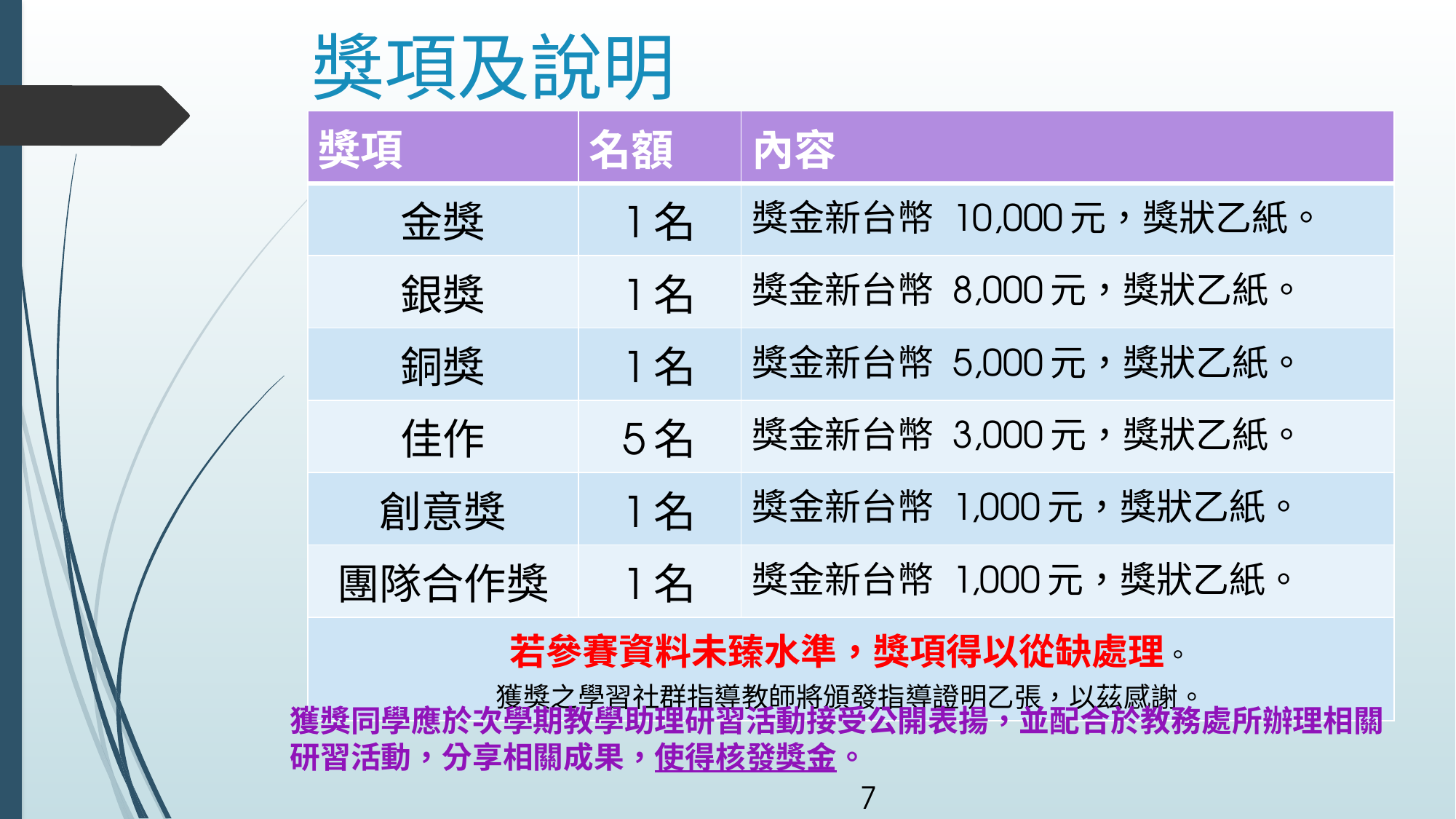

# 獎項及說明
| 獎項 | 名額 | 內容 |
| --- | --- | --- |
| 金獎 | 1名 | 獎金新台幣 10,000元，獎狀乙紙。 |
| 銀獎 | 1名 | 獎金新台幣 8,000元，獎狀乙紙。 |
| 銅獎 | 1名 | 獎金新台幣 5,000元，獎狀乙紙。 |
| 佳作 | 5名 | 獎金新台幣 3,000元，獎狀乙紙。 |
| 創意獎 | 1名 | 獎金新台幣 1,000元，獎狀乙紙。 |
| 團隊合作獎 | 1名 | 獎金新台幣 1,000元，獎狀乙紙。 |
| 若參賽資料未臻水準，獎項得以從缺處理。 獲獎之學習社群指導教師將頒發指導證明乙張，以茲感謝。 |  |  |
獲獎同學應於次學期教學助理研習活動接受公開表揚，並配合於教務處所辦理相關研習活動，分享相關成果，使得核發獎金。
7